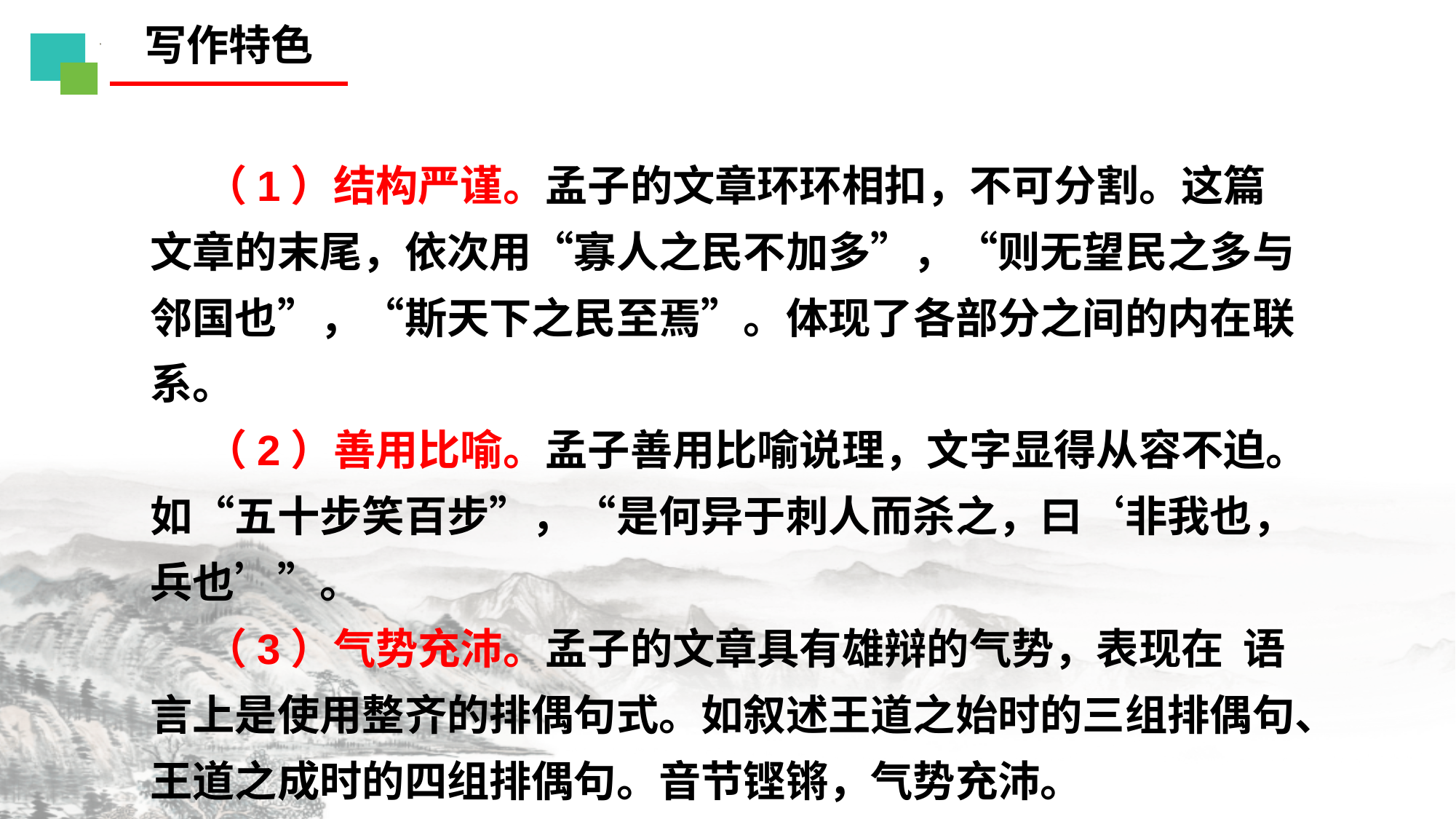

写作特色

（1）结构严谨。孟子的文章环环相扣，不可分割。这篇文章的末尾，依次用“寡人之民不加多”，“则无望民之多与邻国也”，“斯天下之民至焉”。体现了各部分之间的内在联系。
（2）善用比喻。孟子善用比喻说理，文字显得从容不迫。如“五十步笑百步”，“是何异于刺人而杀之，曰‘非我也，兵也’”。
（3）气势充沛。孟子的文章具有雄辩的气势，表现在  语言上是使用整齐的排偶句式。如叙述王道之始时的三组排偶句、王道之成时的四组排偶句。音节铿锵，气势充沛。